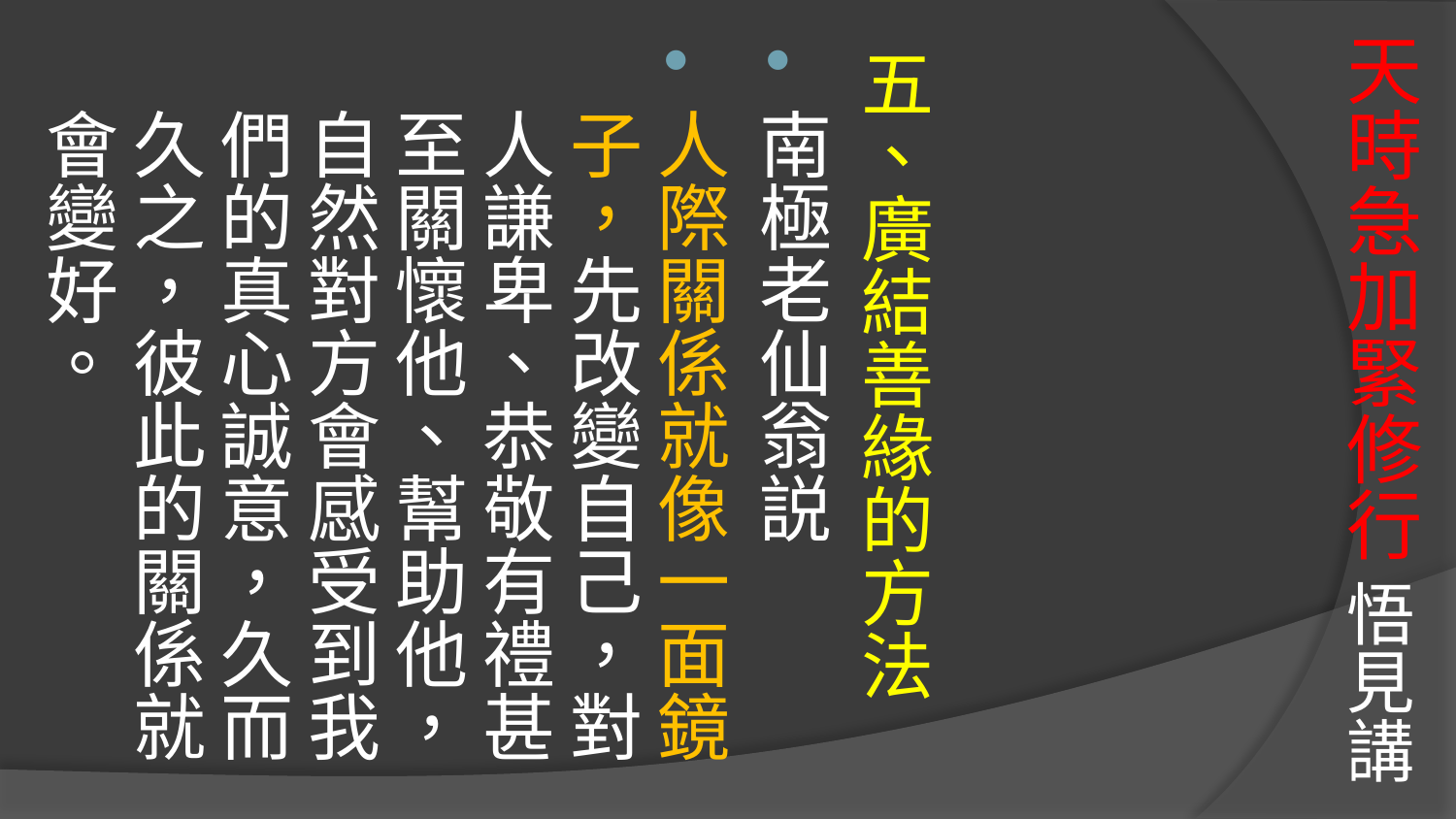

# 天時急加緊修行 悟見講
五、廣結善緣的方法
南極老仙翁説
人際關係就像一面鏡子，先改變自己，對人謙卑、恭敬有禮甚至關懷他、幫助他，自然對方會感受到我們的真心誠意，久而久之，彼此的關係就會變好。